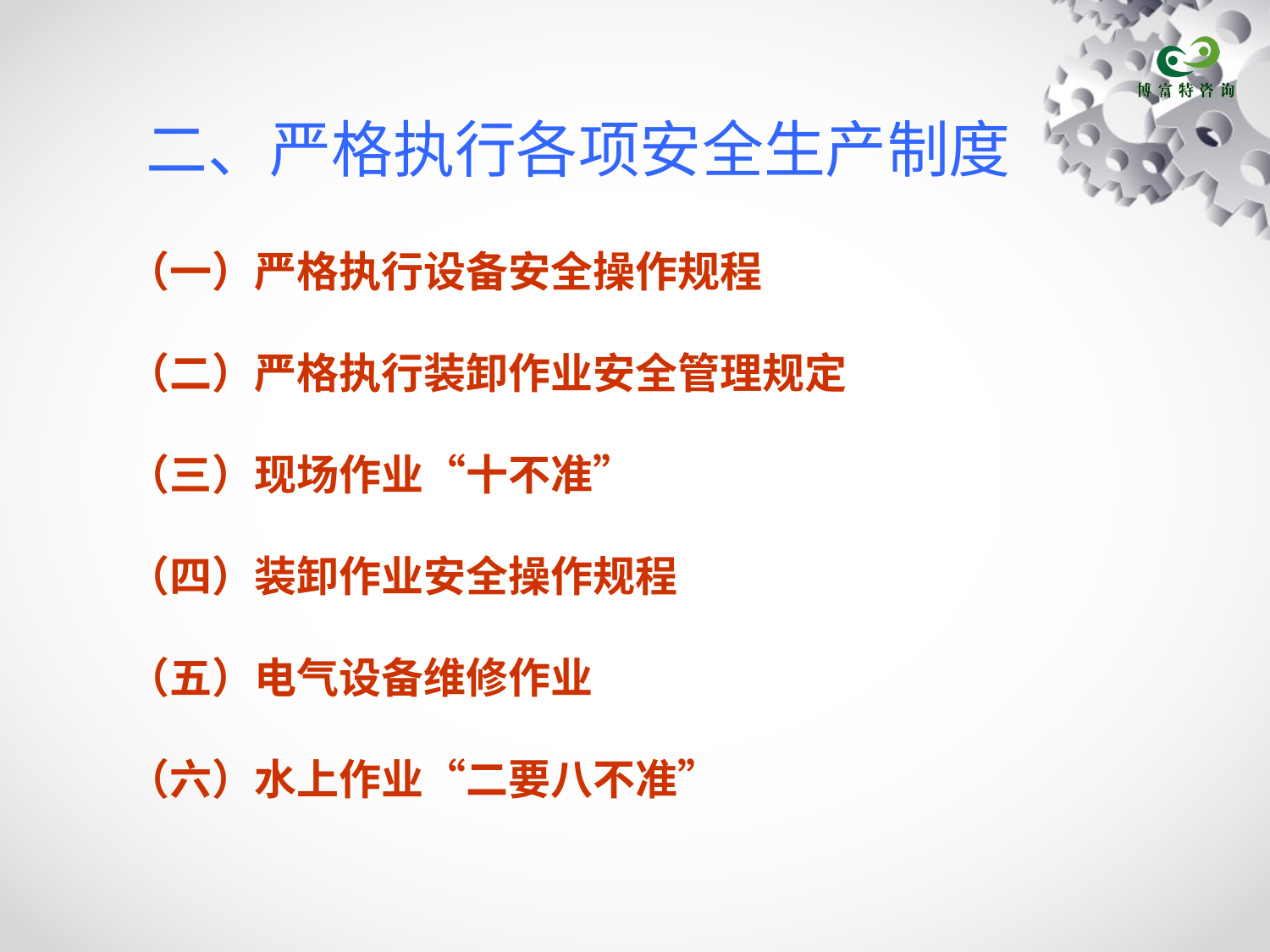

# 二、严格执行各项安全生产制度
（一）严格执行设备安全操作规程
（二）严格执行装卸作业安全管理规定
（三）现场作业“十不准”
（四）装卸作业安全操作规程
（五）电气设备维修作业
（六）水上作业“二要八不准”